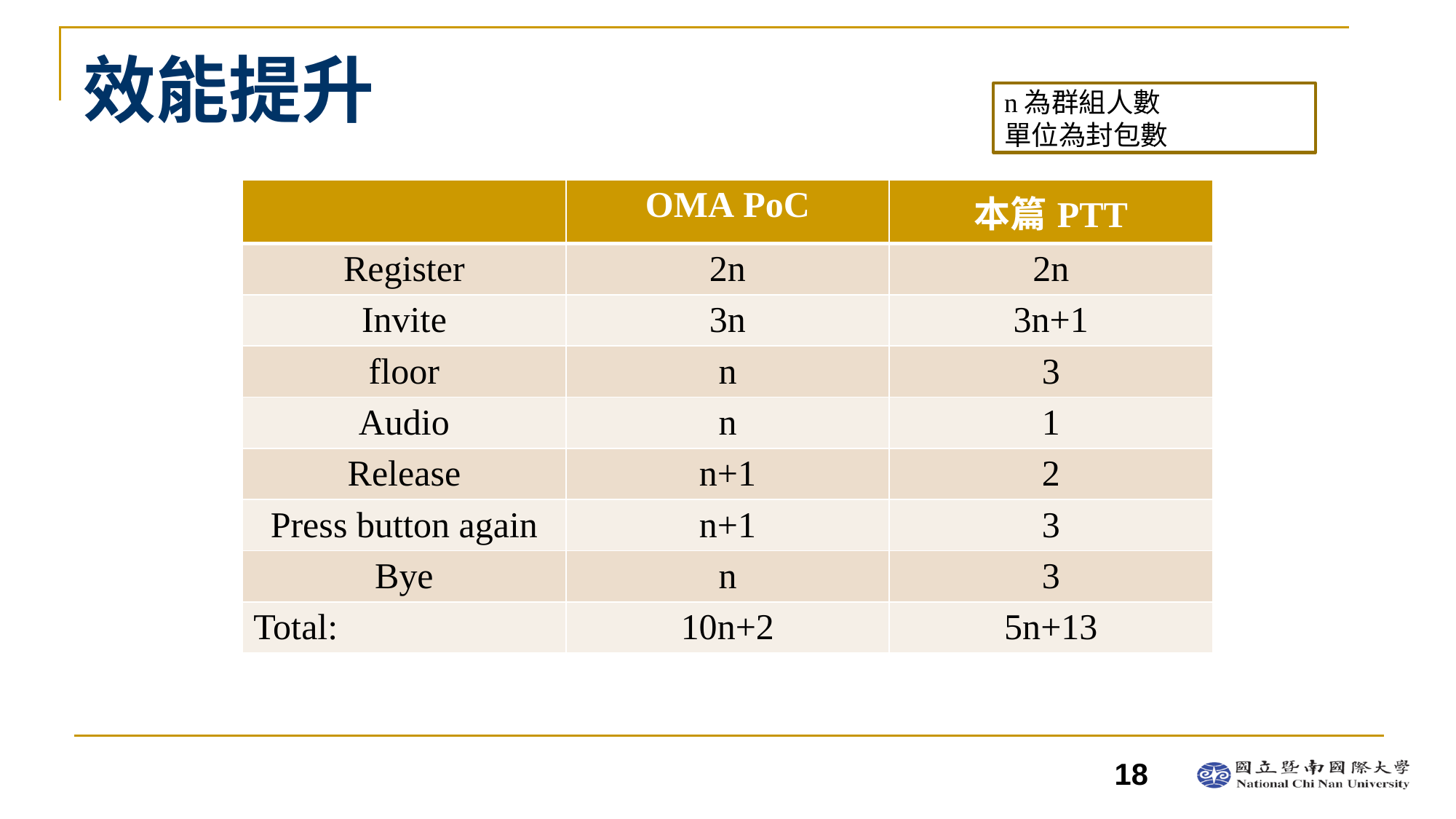

# 效能提升
n為群組人數
單位為封包數
|  | OMA PoC | 本篇PTT |
| --- | --- | --- |
| Register | 2n | 2n |
| Invite | 3n | 3n+1 |
| floor | n | 3 |
| Audio | n | 1 |
| Release | n+1 | 2 |
| Press button again | n+1 | 3 |
| Bye | n | 3 |
| Total: | 10n+2 | 5n+13 |